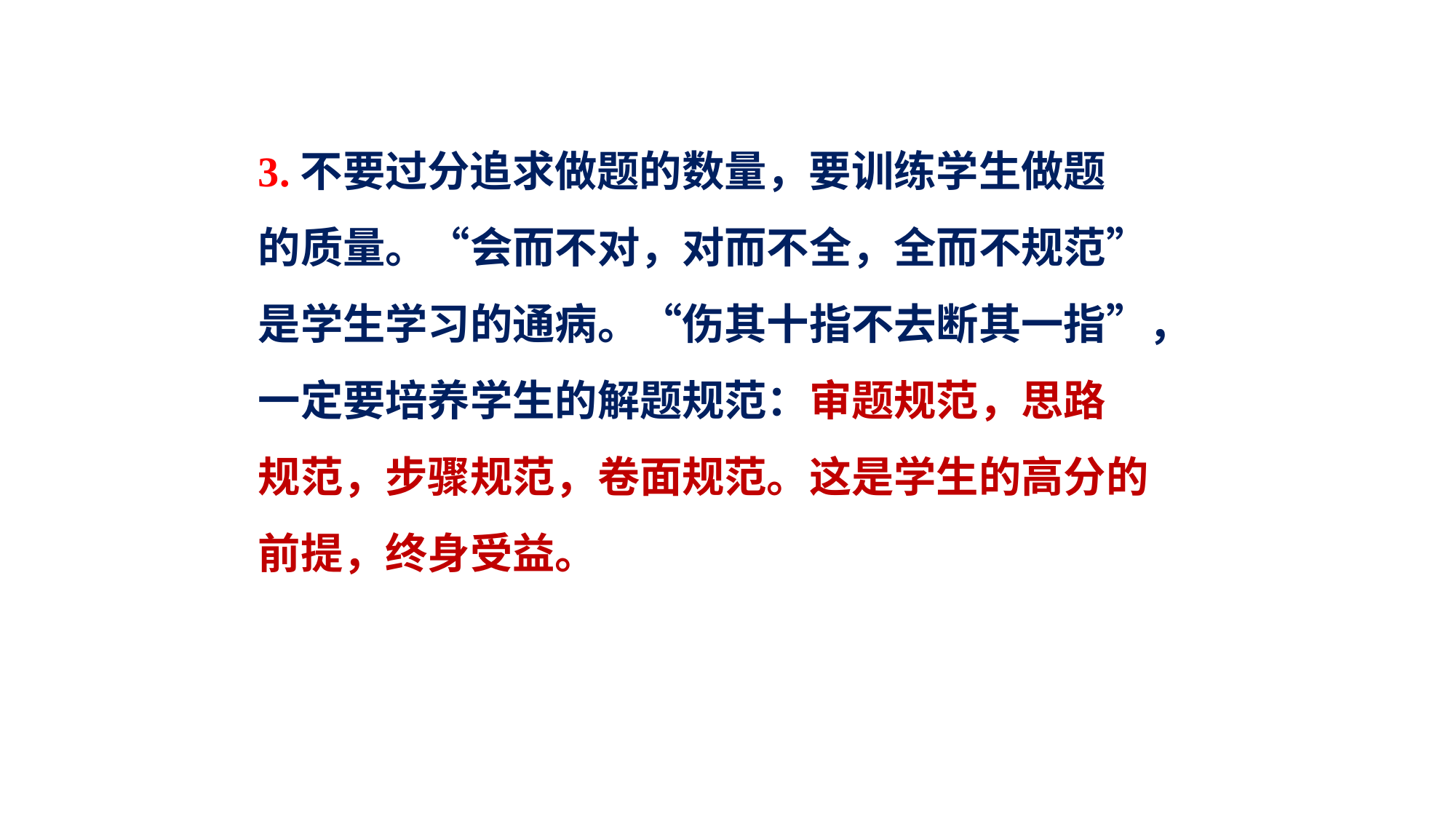

3.不要过分追求做题的数量，要训练学生做题
的质量。“会而不对，对而不全，全而不规范”
是学生学习的通病。“伤其十指不去断其一指”，
一定要培养学生的解题规范：审题规范，思路
规范，步骤规范，卷面规范。这是学生的高分的
前提，终身受益。